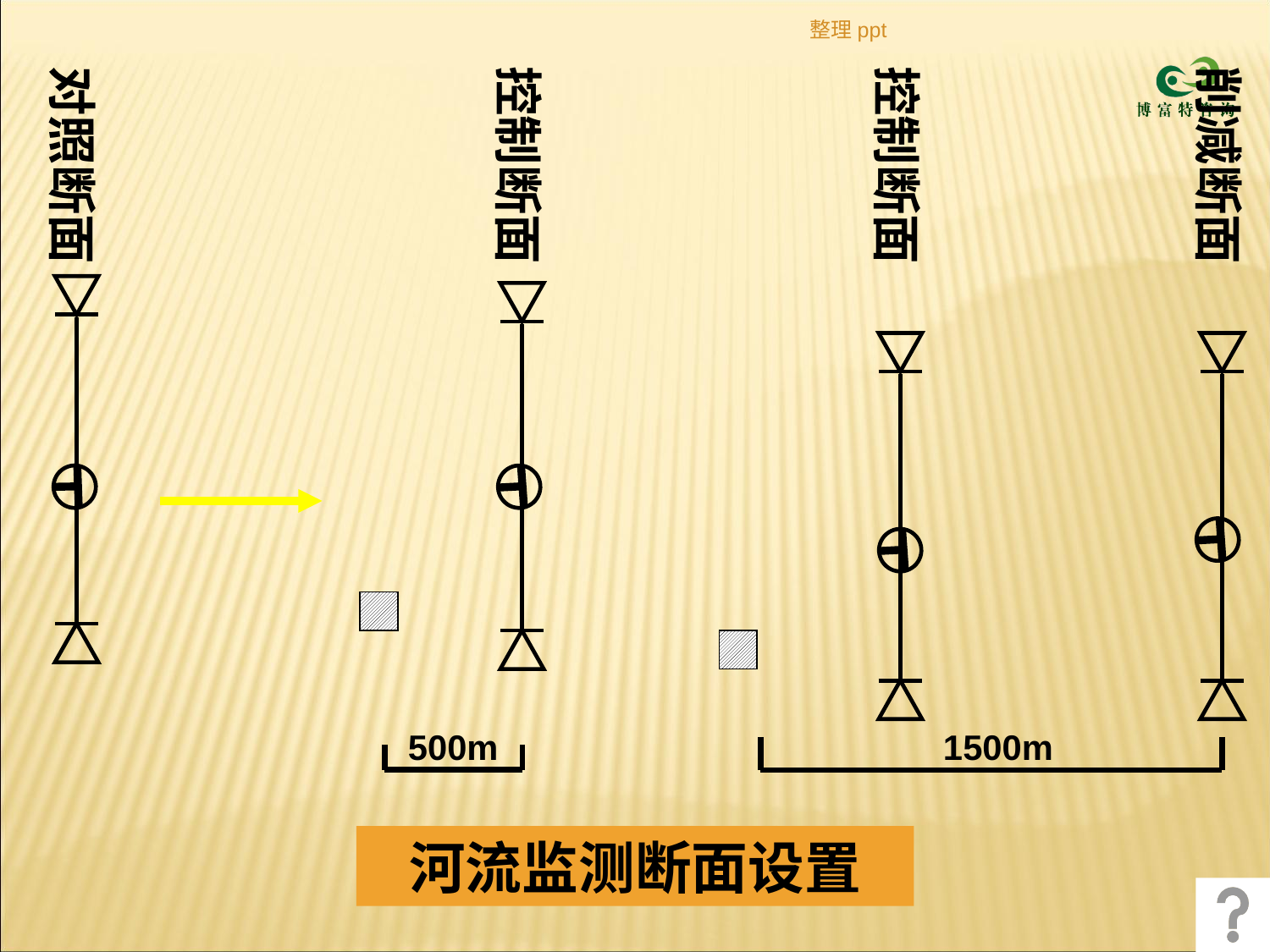

整理ppt
对照断面
控制断面
控制断面
削减断面

500m
1500m
河流监测断面设置

23